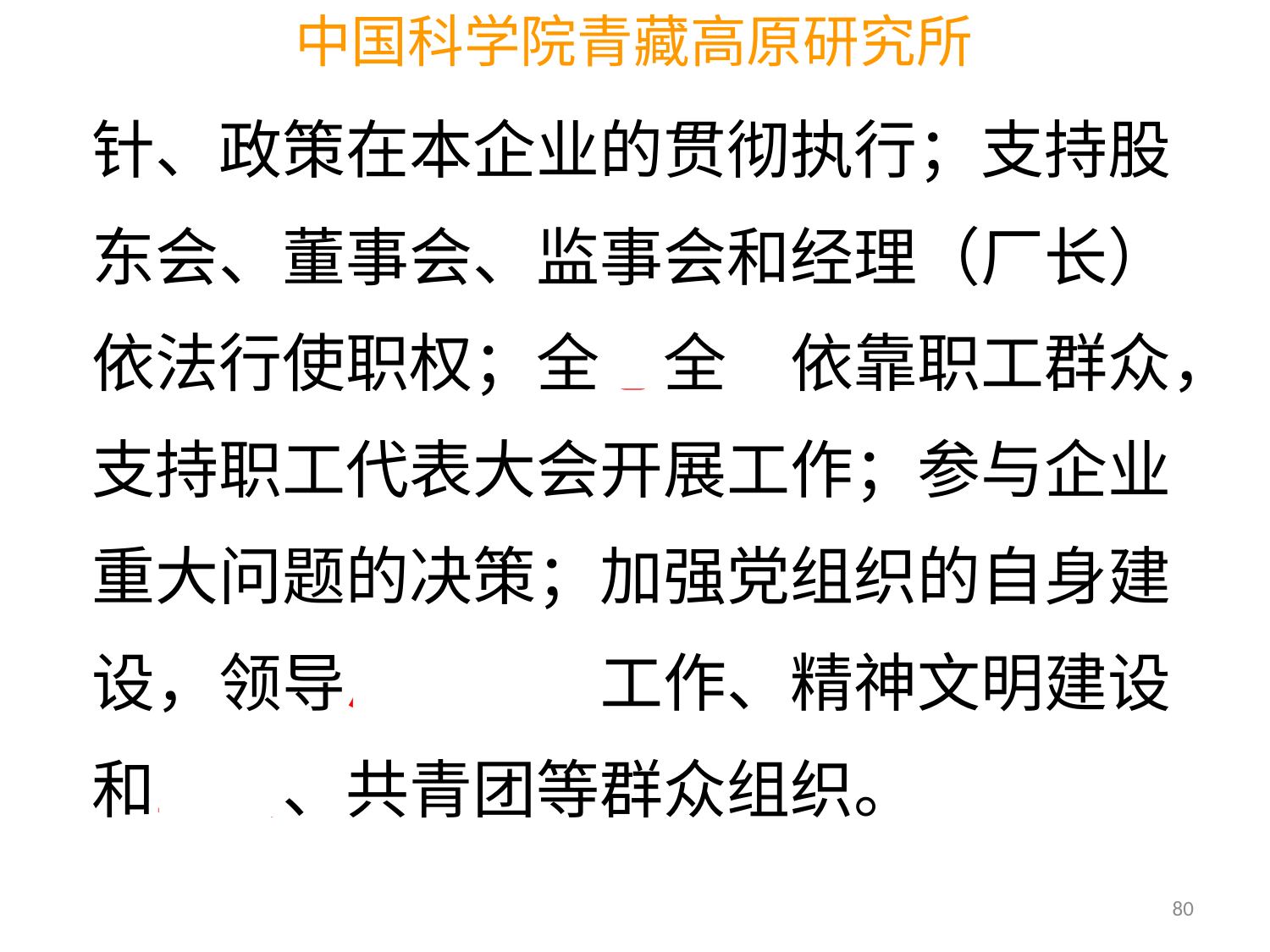

# 针、政策在本企业的贯彻执行；支持股东会、董事会、监事会和经理（厂长）依法行使职权；全心全意依靠职工群众，支持职工代表大会开展工作；参与企业重大问题的决策；加强党组织的自身建设，领导思想政治工作、精神文明建设和工会、共青团等群众组织。

80